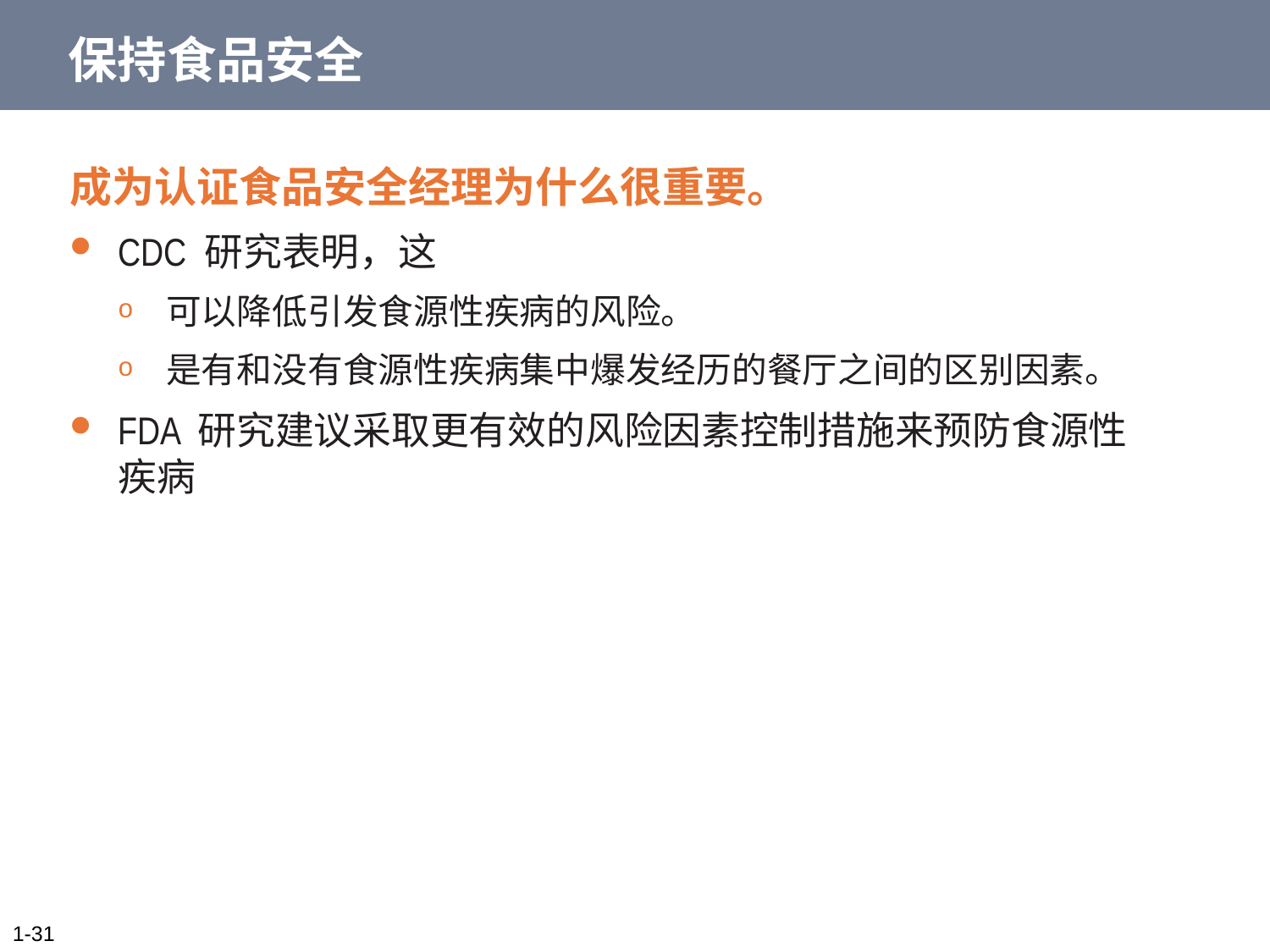

# 保持食品安全
成为认证食品安全经理为什么很重要。
CDC 研究表明，这
可以降低引发食源性疾病的风险。
是有和没有食源性疾病集中爆发经历的餐厅之间的区别因素。
FDA 研究建议采取更有效的风险因素控制措施来预防食源性
疾病
1-31